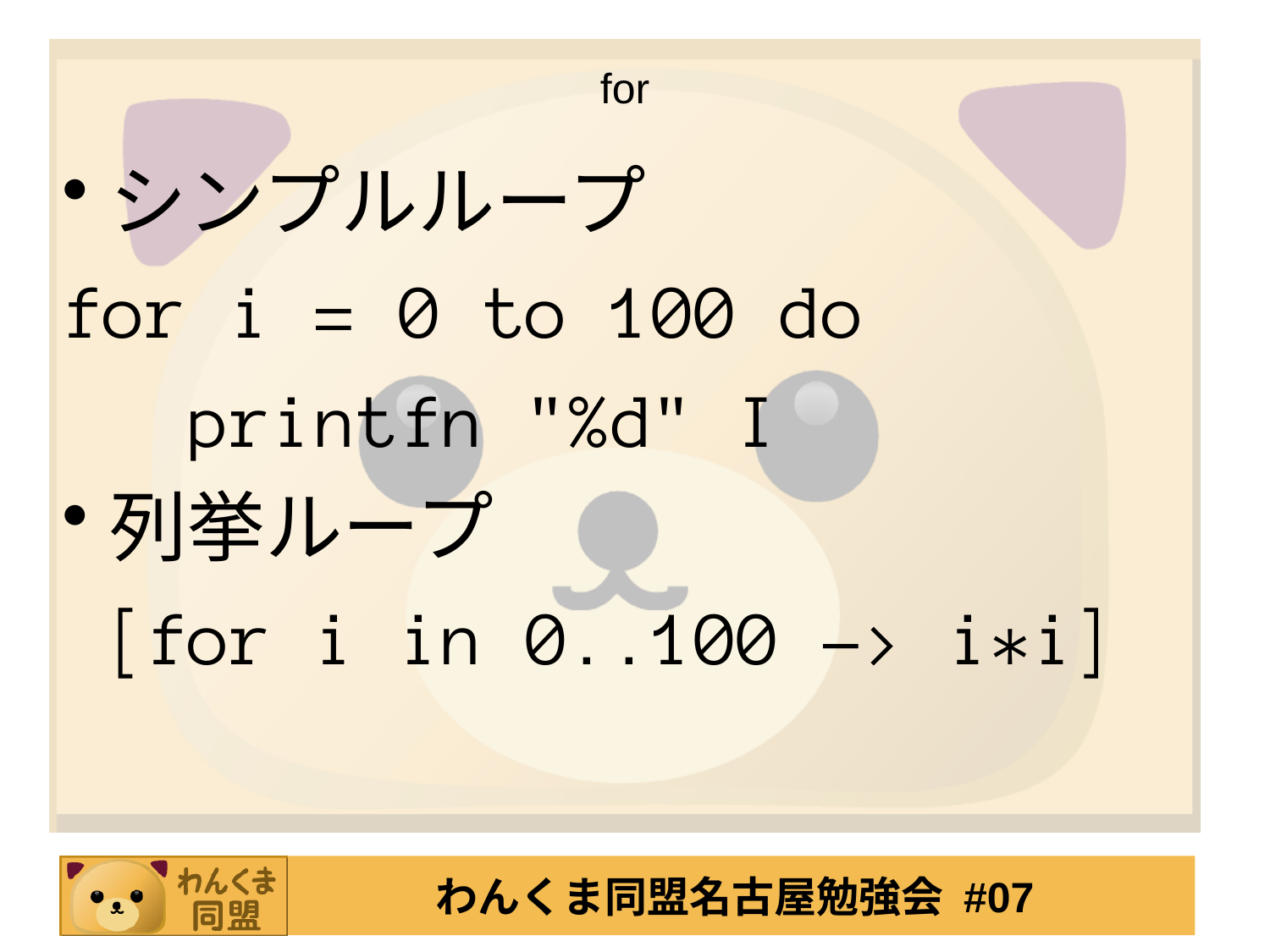

# for
シンプルループ
for i = 0 to 100 do
   printfn "%d" I
列挙ループ
 [for i in 0..100 -> i*i]